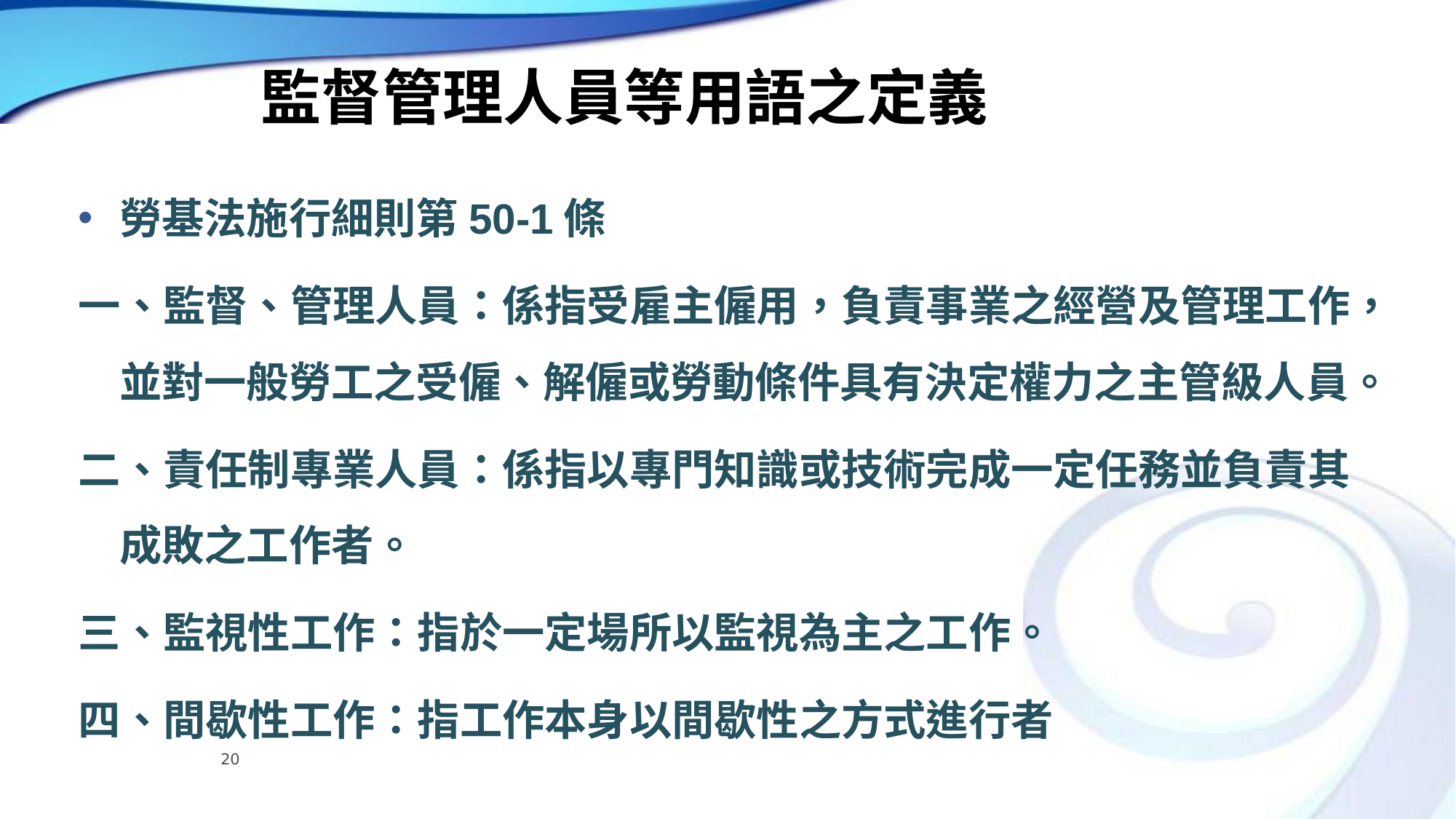

# 監督管理人員等用語之定義
勞基法施行細則第50-1條
一、監督、管理人員：係指受雇主僱用，負責事業之經營及管理工作，並對一般勞工之受僱、解僱或勞動條件具有決定權力之主管級人員。
二、責任制專業人員：係指以專門知識或技術完成一定任務並負責其成敗之工作者。
三、監視性工作：指於一定場所以監視為主之工作。
四、間歇性工作：指工作本身以間歇性之方式進行者
20